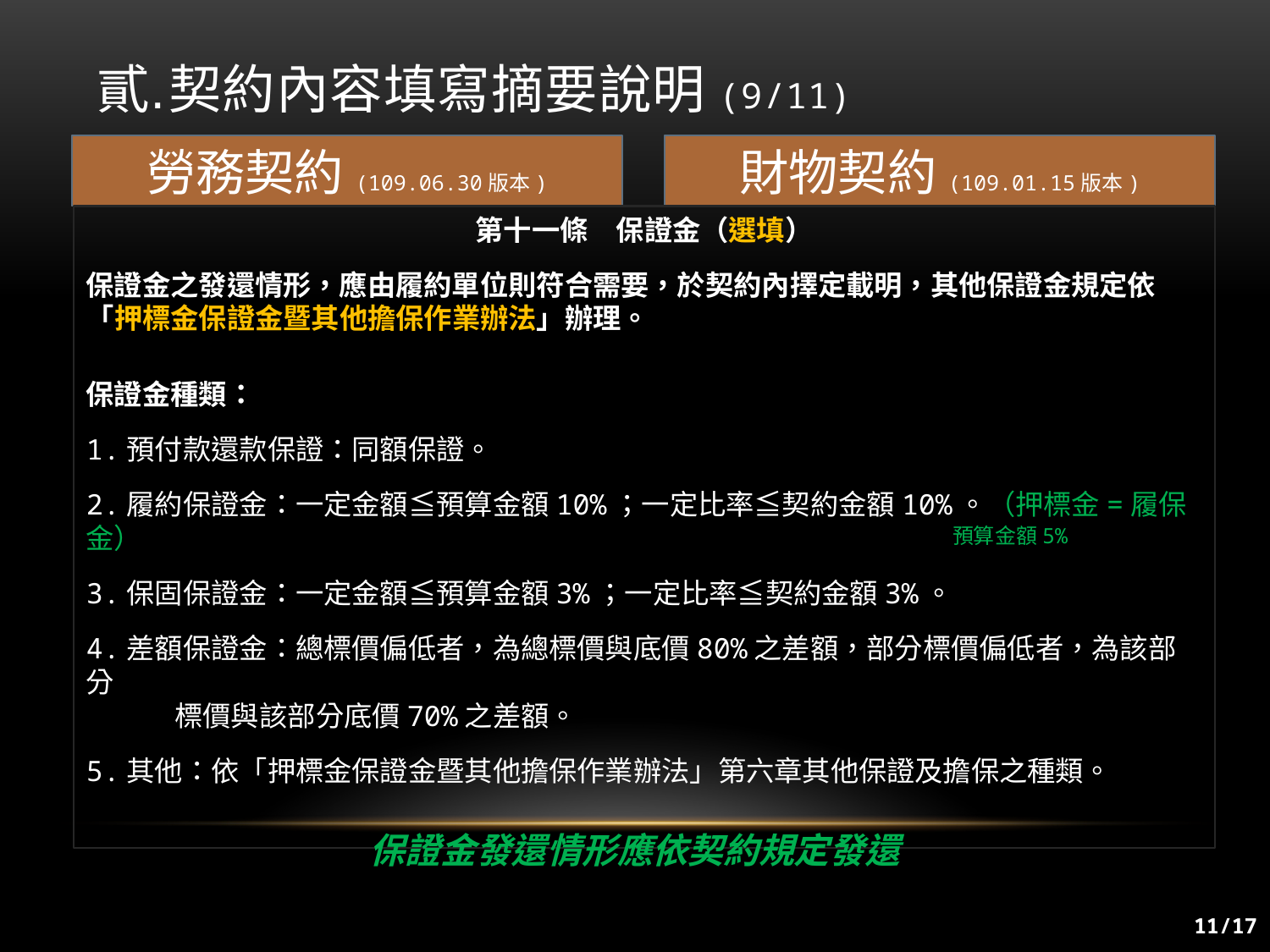

# 契約內容填寫摘要說明(9/11)
勞務契約(109.06.30版本)
財物契約(109.01.15版本)
第十一條　保證金（選填）
保證金之發還情形，應由履約單位則符合需要，於契約內擇定載明，其他保證金規定依「押標金保證金暨其他擔保作業辦法」辦理。
保證金種類：
1.預付款還款保證：同額保證。
2.履約保證金：一定金額≦預算金額10%；一定比率≦契約金額10%。（押標金=履保金）
3.保固保證金：一定金額≦預算金額3%；一定比率≦契約金額3%。
4.差額保證金：總標價偏低者，為總標價與底價80%之差額，部分標價偏低者，為該部分
              標價與該部分底價70%之差額。
5.其他：依「押標金保證金暨其他擔保作業辦法」第六章其他保證及擔保之種類。

預算金額5%
保證金發還情形應依契約規定發還
11/17